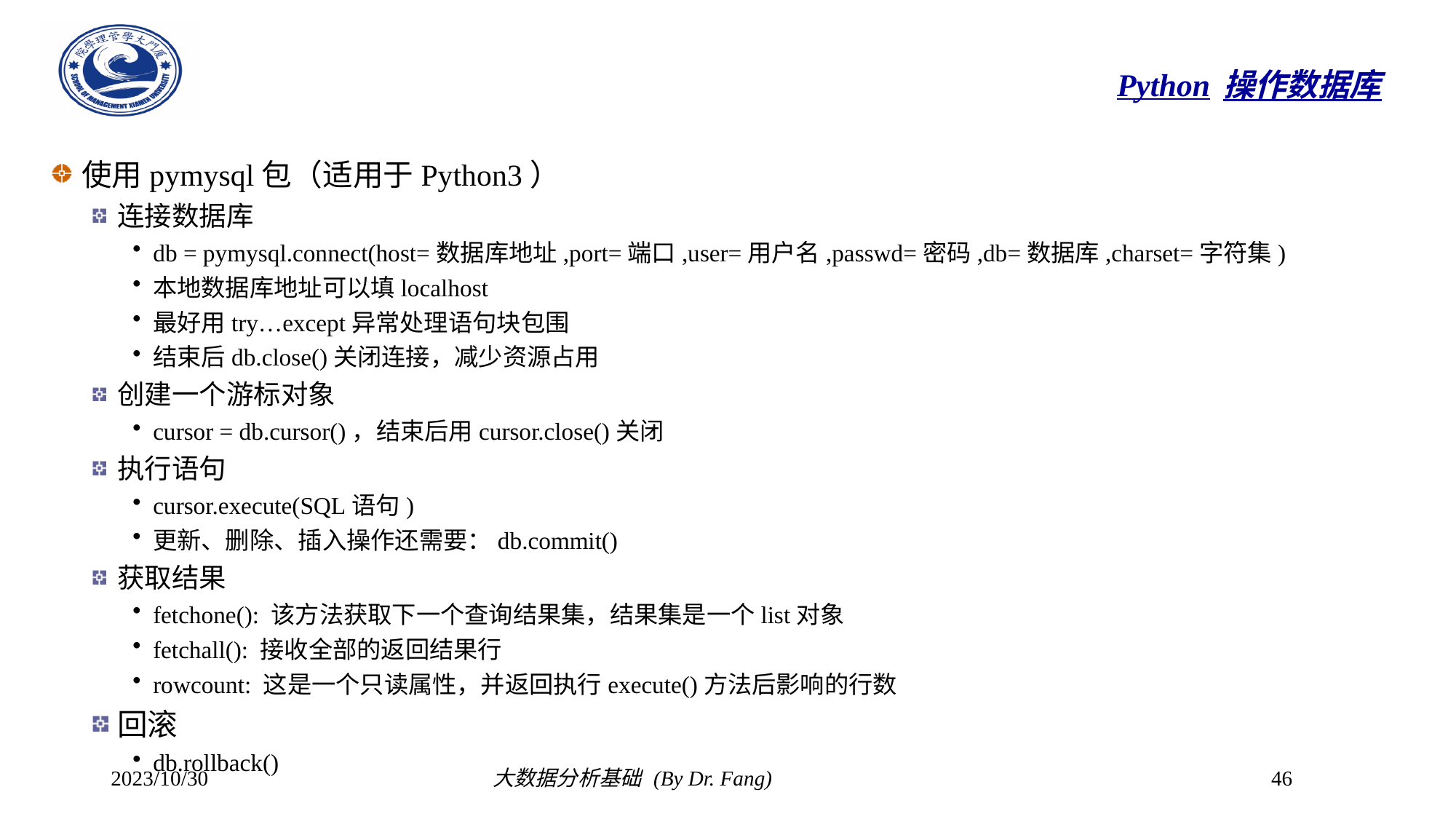

# Python操作数据库
使用pymysql包（适用于Python3）
连接数据库
db = pymysql.connect(host=数据库地址,port=端口,user=用户名,passwd=密码,db=数据库,charset=字符集)
本地数据库地址可以填localhost
最好用try…except异常处理语句块包围
结束后db.close()关闭连接，减少资源占用
创建一个游标对象
cursor = db.cursor()，结束后用cursor.close()关闭
执行语句
cursor.execute(SQL语句)
更新、删除、插入操作还需要：db.commit()
获取结果
fetchone(): 该方法获取下一个查询结果集，结果集是一个list对象
fetchall(): 接收全部的返回结果行
rowcount: 这是一个只读属性，并返回执行execute()方法后影响的行数
回滚
db.rollback()
2023/10/30
大数据分析基础 (By Dr. Fang)
46